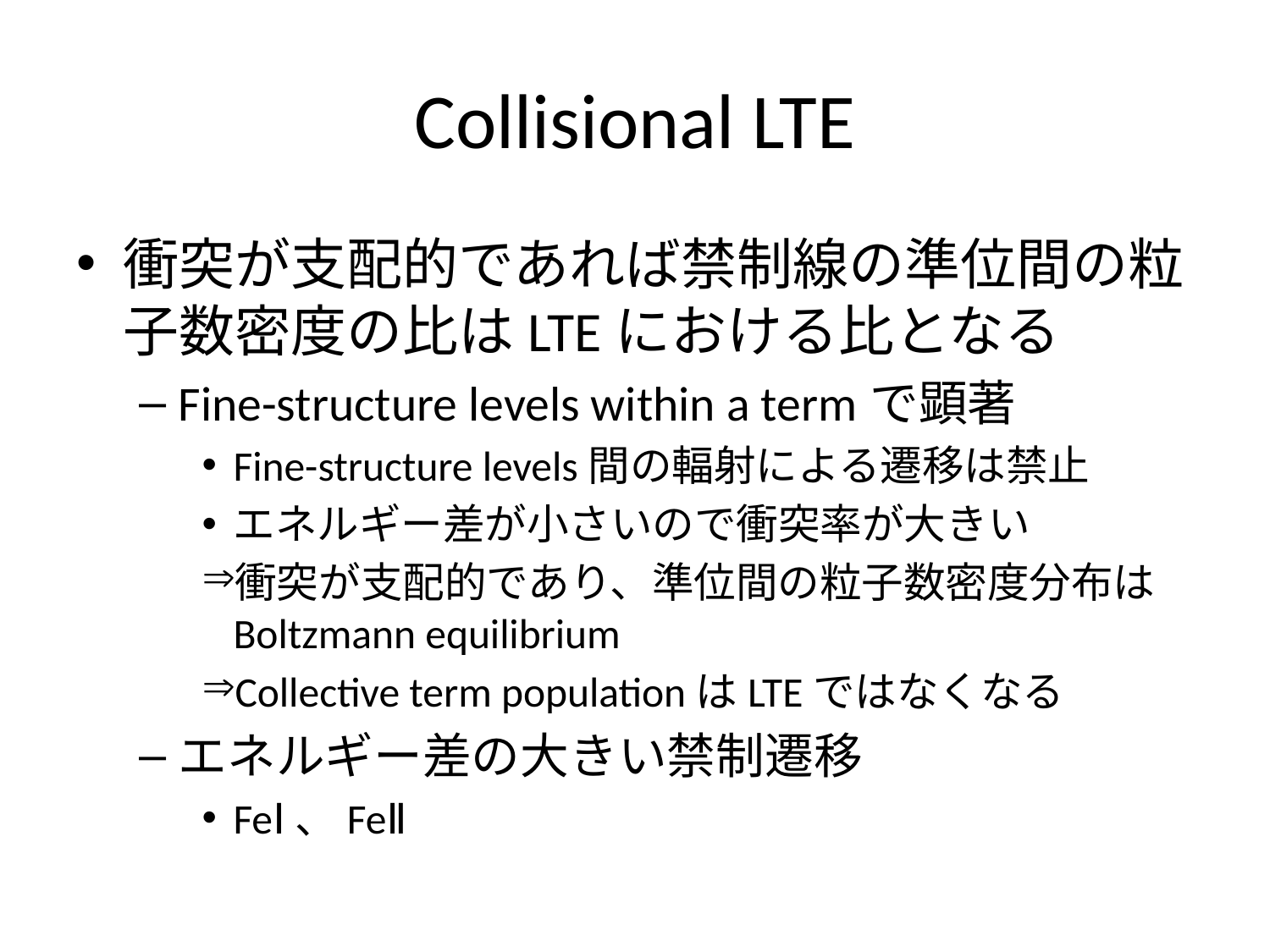

# Collisional LTE
衝突が支配的であれば禁制線の準位間の粒子数密度の比はLTEにおける比となる
Fine-structure levels within a termで顕著
Fine-structure levels間の輻射による遷移は禁止
エネルギー差が小さいので衝突率が大きい
衝突が支配的であり、準位間の粒子数密度分布はBoltzmann equilibrium
Collective term populationはLTEではなくなる
エネルギー差の大きい禁制遷移
FeⅠ、FeⅡ